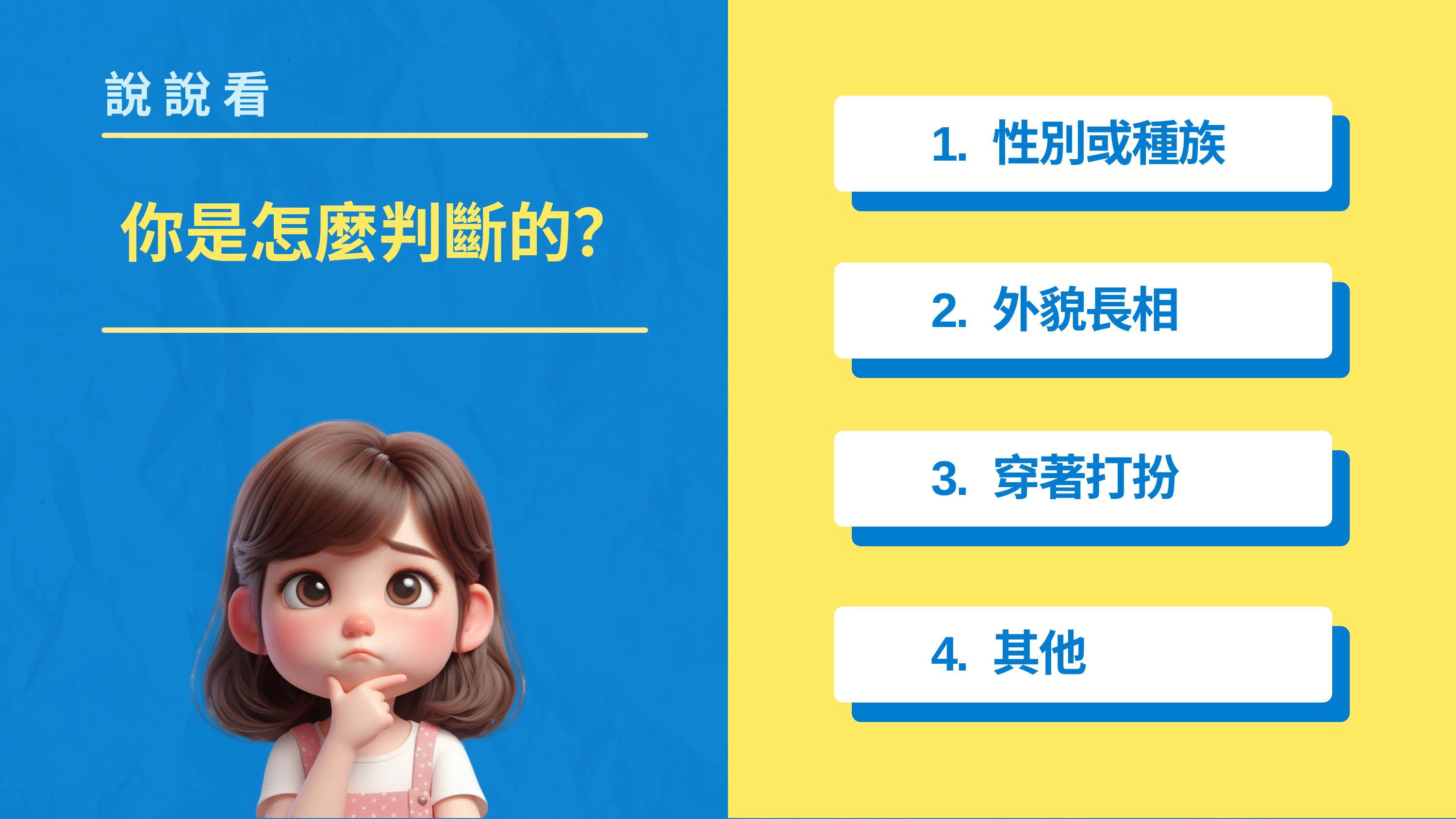

說說看

1. 性別或種族

你是怎麼判斷的？

2. 外貌長相

3. 穿著打扮

4. 其他